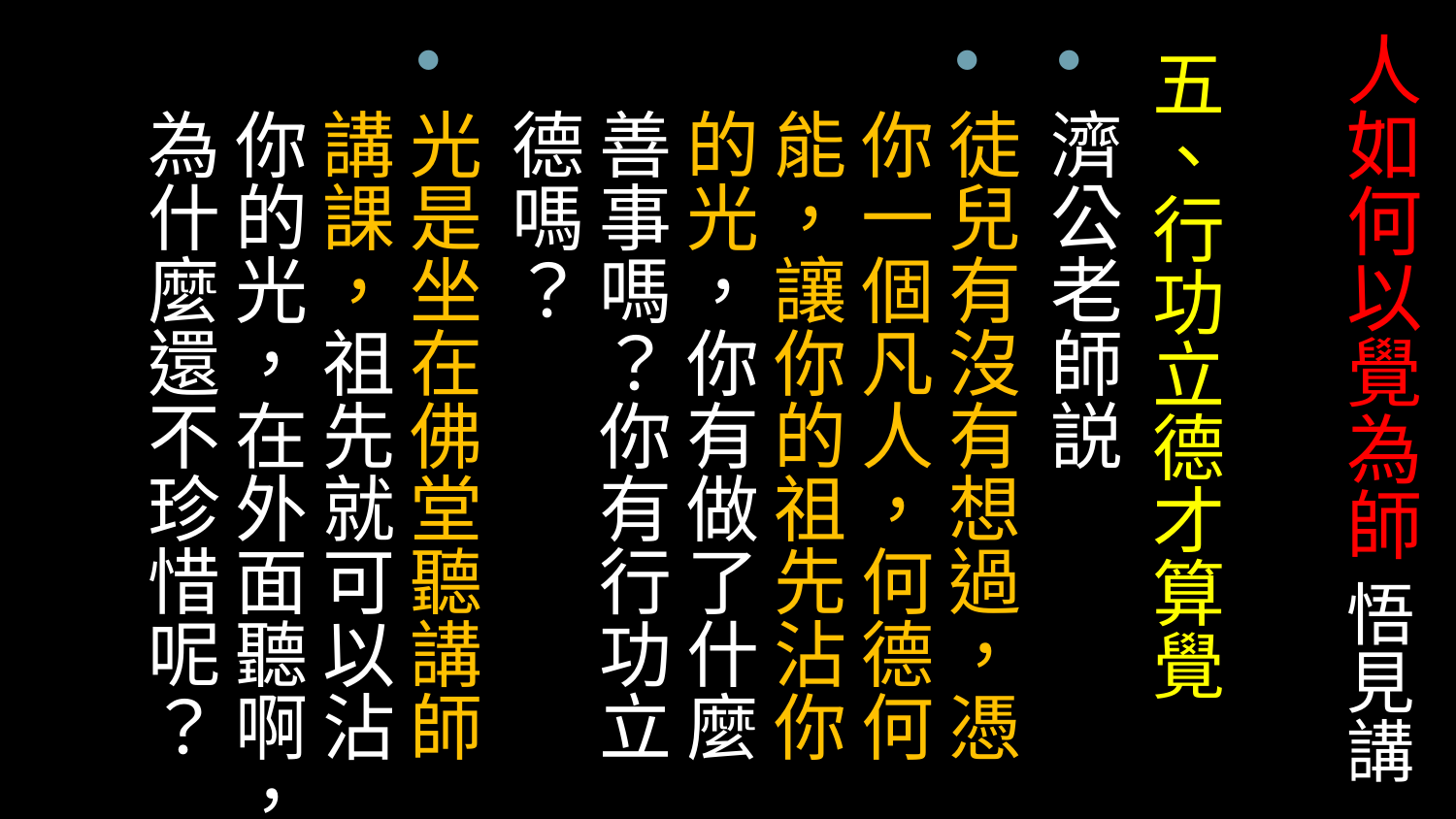

# 人如何以覺為師 悟見講
五、行功立德才算覺
濟公老師説
徒兒有沒有想過，憑你一個凡人，何德何能，讓你的祖先沾你的光，你有做了什麼善事嗎？你有行功立德嗎？
光是坐在佛堂聽講師講課，祖先就可以沾你的光，在外面聽啊，為什麼還不珍惜呢？